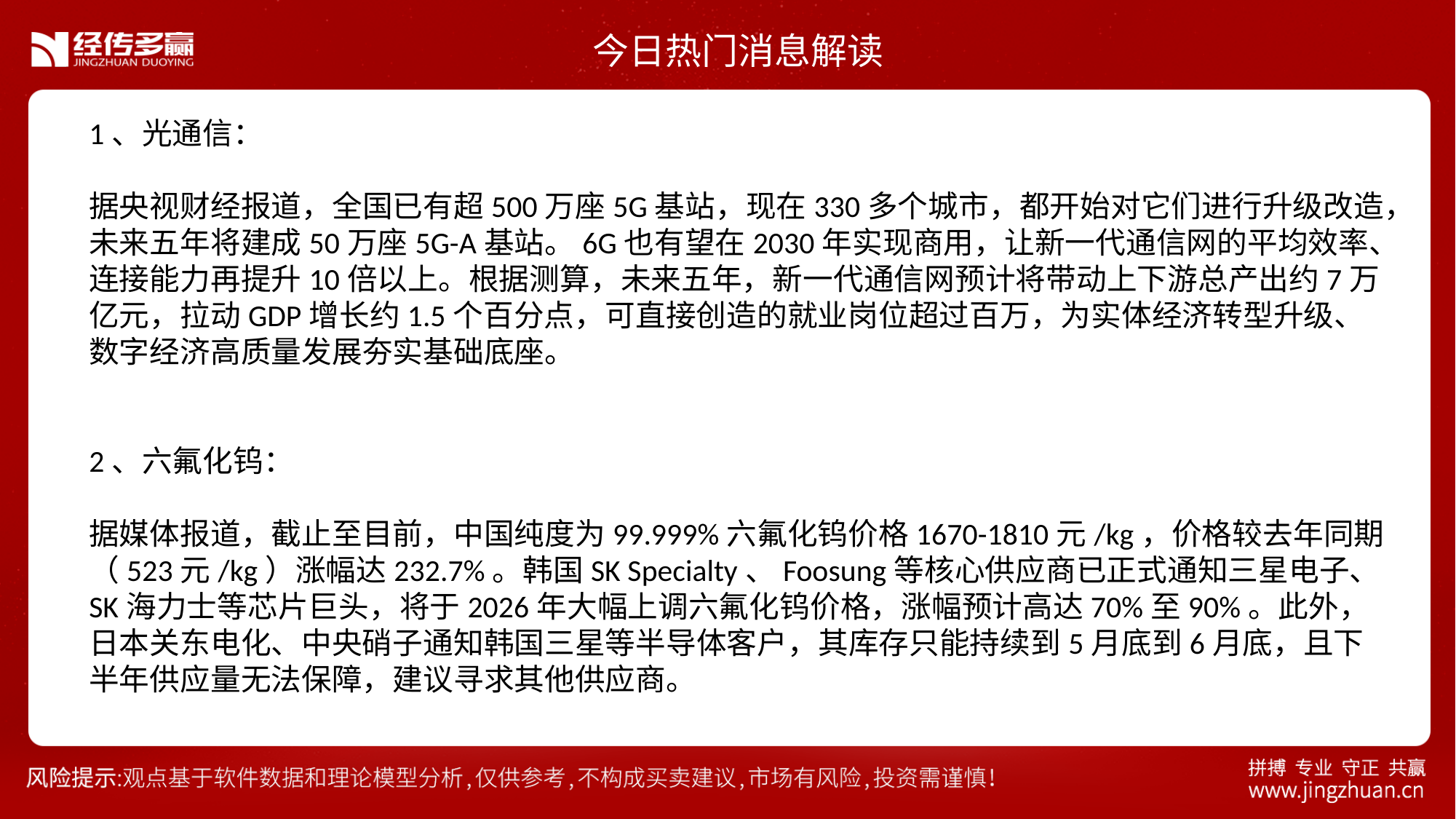

今日热门消息解读
1、光通信：

据央视财经报道，全国已有超500万座5G基站，现在330多个城市，都开始对它们进行升级改造，未来五年将建成50万座5G-A基站。6G也有望在2030年实现商用，让新一代通信网的平均效率、连接能力再提升10倍以上。根据测算，未来五年，新一代通信网预计将带动上下游总产出约7万亿元，拉动GDP增长约1.5个百分点，可直接创造的就业岗位超过百万，为实体经济转型升级、数字经济高质量发展夯实基础底座。

2、六氟化钨：

据媒体报道，截止至目前，中国纯度为99.999%六氟化钨价格1670-1810元/kg，价格较去年同期（523元/kg）涨幅达232.7%。韩国SK Specialty、Foosung等核心供应商已正式通知三星电子、SK海力士等芯片巨头，将于2026年大幅上调六氟化钨价格，涨幅预计高达70%至90%。此外，日本关东电化、中央硝子通知韩国三星等半导体客户，其库存只能持续到5月底到6月底，且下半年供应量无法保障，建议寻求其他供应商。